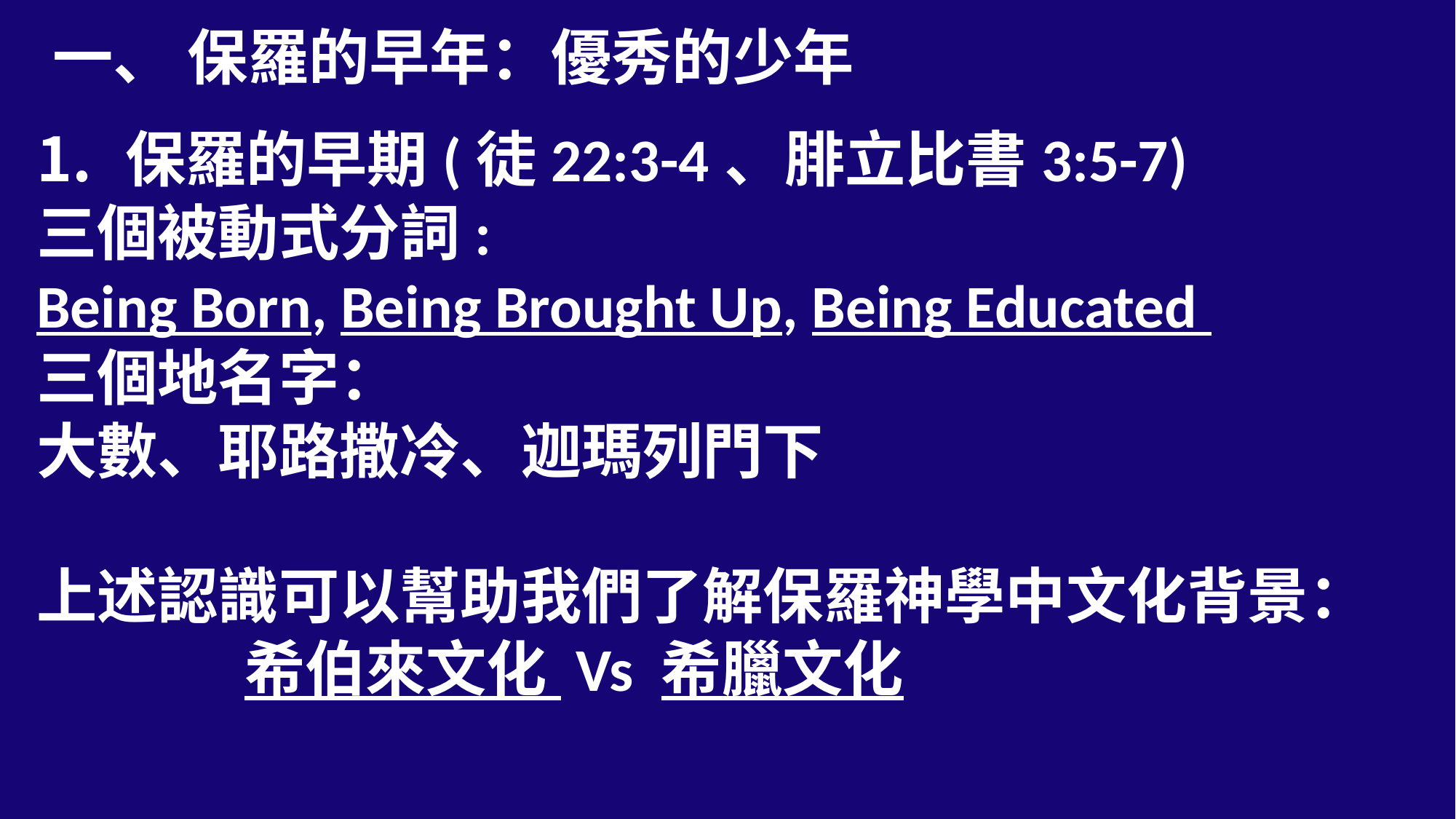

一、 保羅的早年：優秀的少年
保羅的早期(徒22:3-4、腓立比書3:5-7)
三個被動式分詞:
Being Born, Being Brought Up, Being Educated
三個地名字：
大數、耶路撒冷、迦瑪列門下

上述認識可以幫助我們了解保羅神學中文化背景：
              希伯來文化 Vs 希臘文化